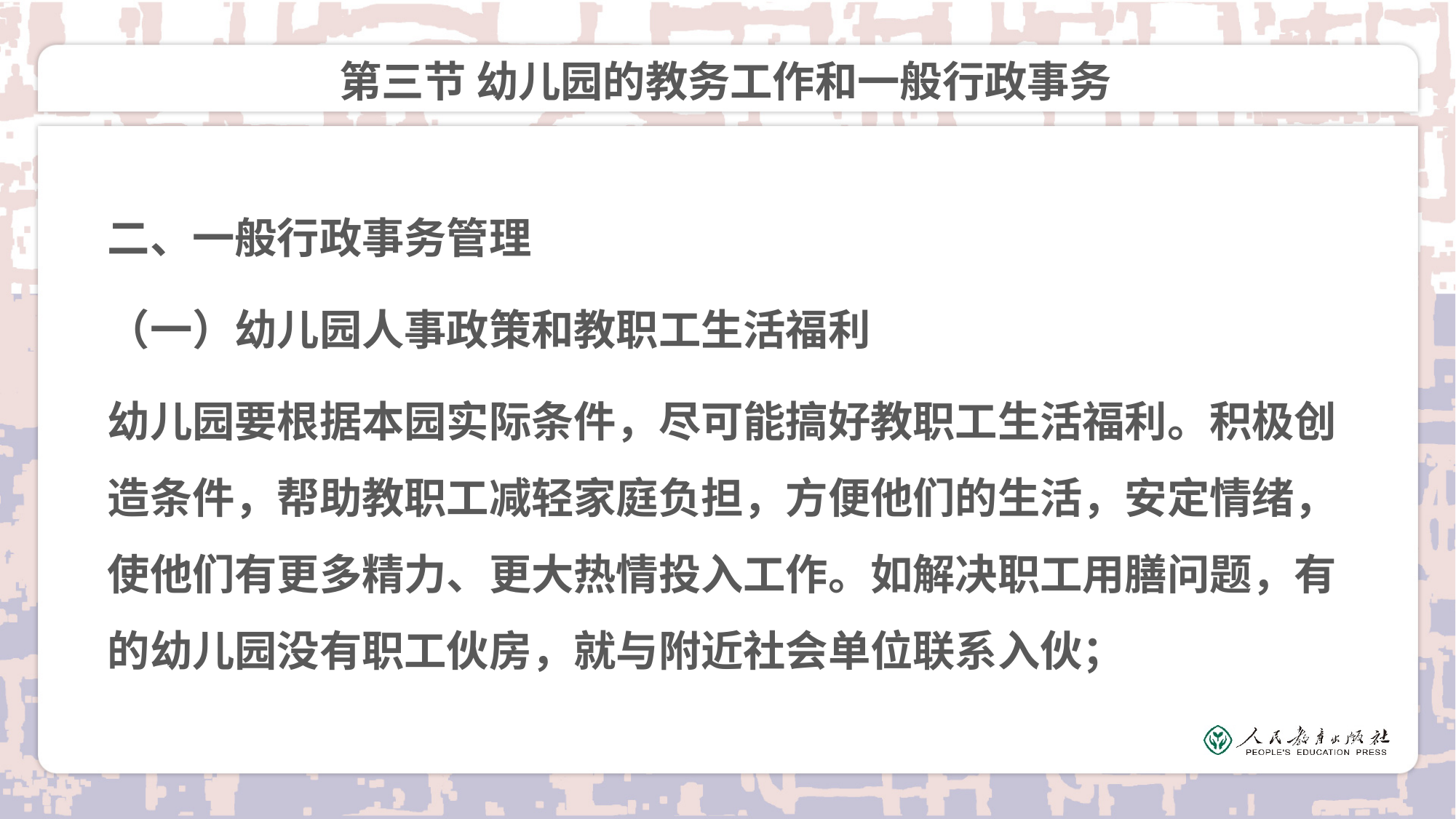

# 第三节 幼儿园的教务工作和一般行政事务
二、一般行政事务管理
（一）幼儿园人事政策和教职工生活福利
幼儿园要根据本园实际条件，尽可能搞好教职工生活福利。积极创造条件，帮助教职工减轻家庭负担，方便他们的生活，安定情绪，使他们有更多精力、更大热情投入工作。如解决职工用膳问题，有的幼儿园没有职工伙房，就与附近社会单位联系入伙；